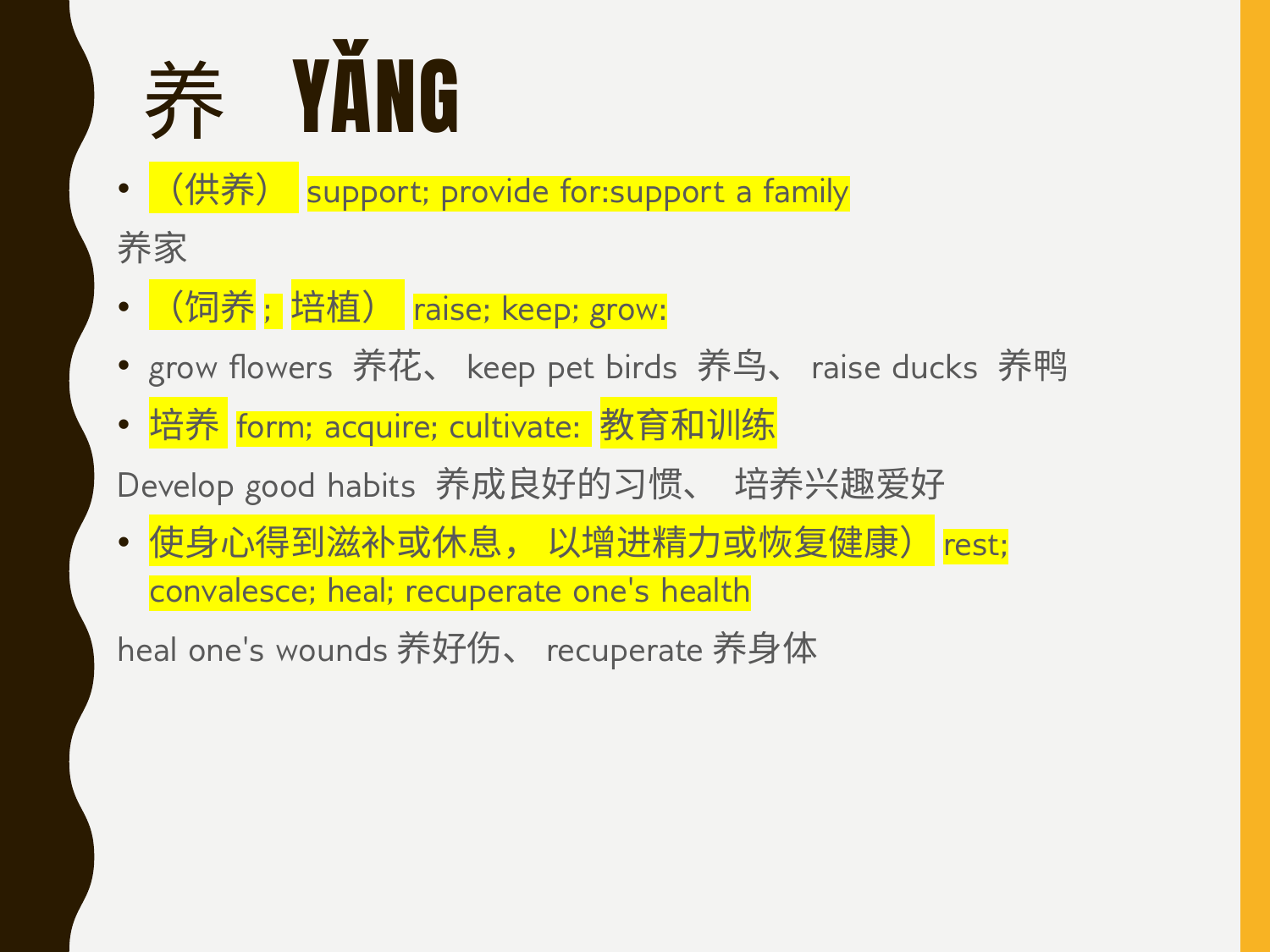

# 养  yǎng
（供养） support; provide for:support a family
养家
（饲养; 培植） raise; keep; grow:
grow flowers 养花、keep pet birds 养鸟、raise ducks 养鸭
培养 form; acquire; cultivate: 教育和训练
Develop good habits 养成良好的习惯、  培养兴趣爱好
使身心得到滋补或休息， 以增进精力或恢复健康）rest; convalesce; heal; recuperate one's health
heal one's wounds养好伤、recuperate养身体